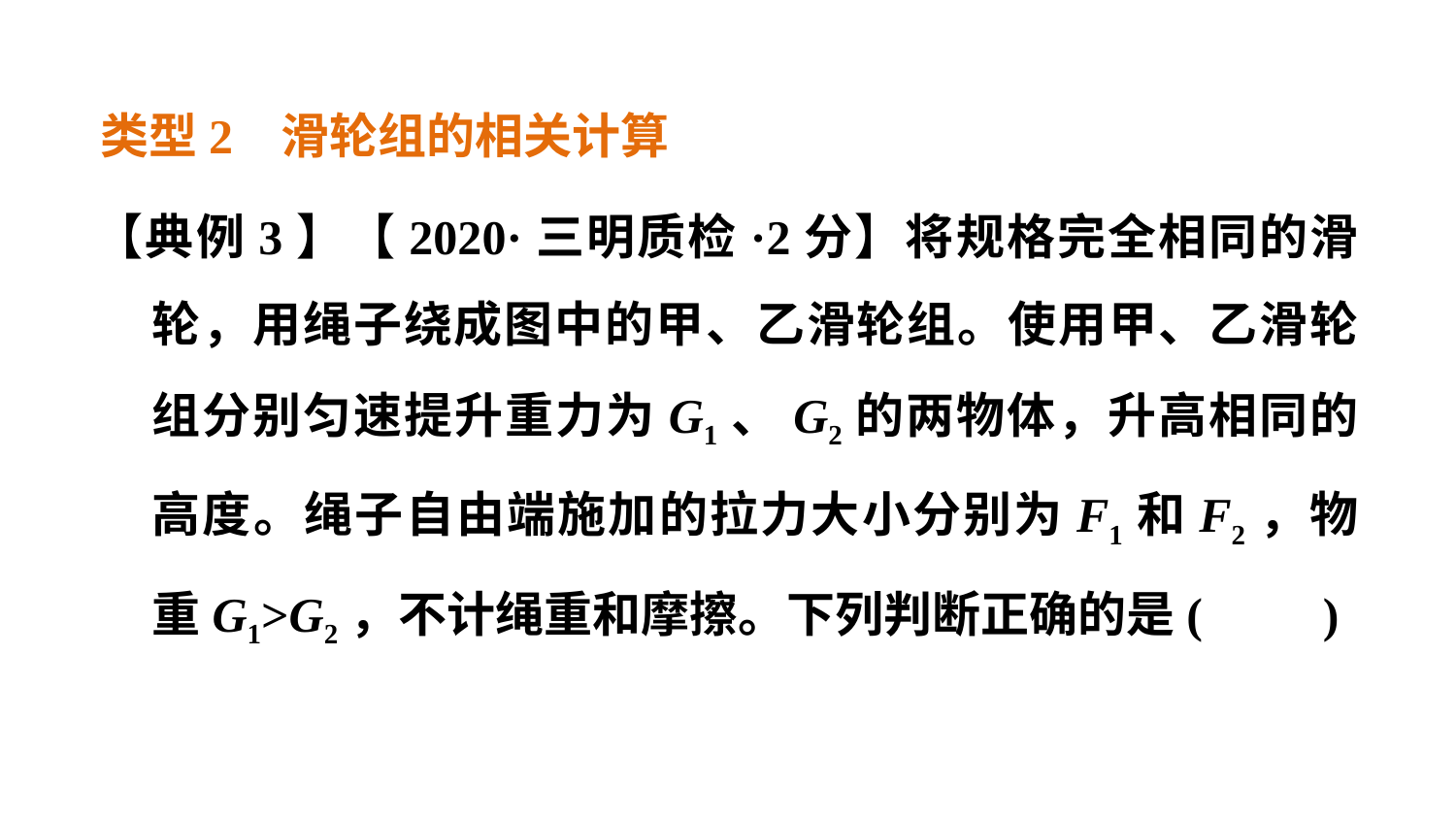

类型2   滑轮组的相关计算
【典例3】【2020·三明质检·2分】将规格完全相同的滑轮，用绳子绕成图中的甲、乙滑轮组。使用甲、乙滑轮组分别匀速提升重力为G1、G2的两物体，升高相同的高度。绳子自由端施加的拉力大小分别为F1和F2，物重G1>G2，不计绳重和摩擦。下列判断正确的是(　　)